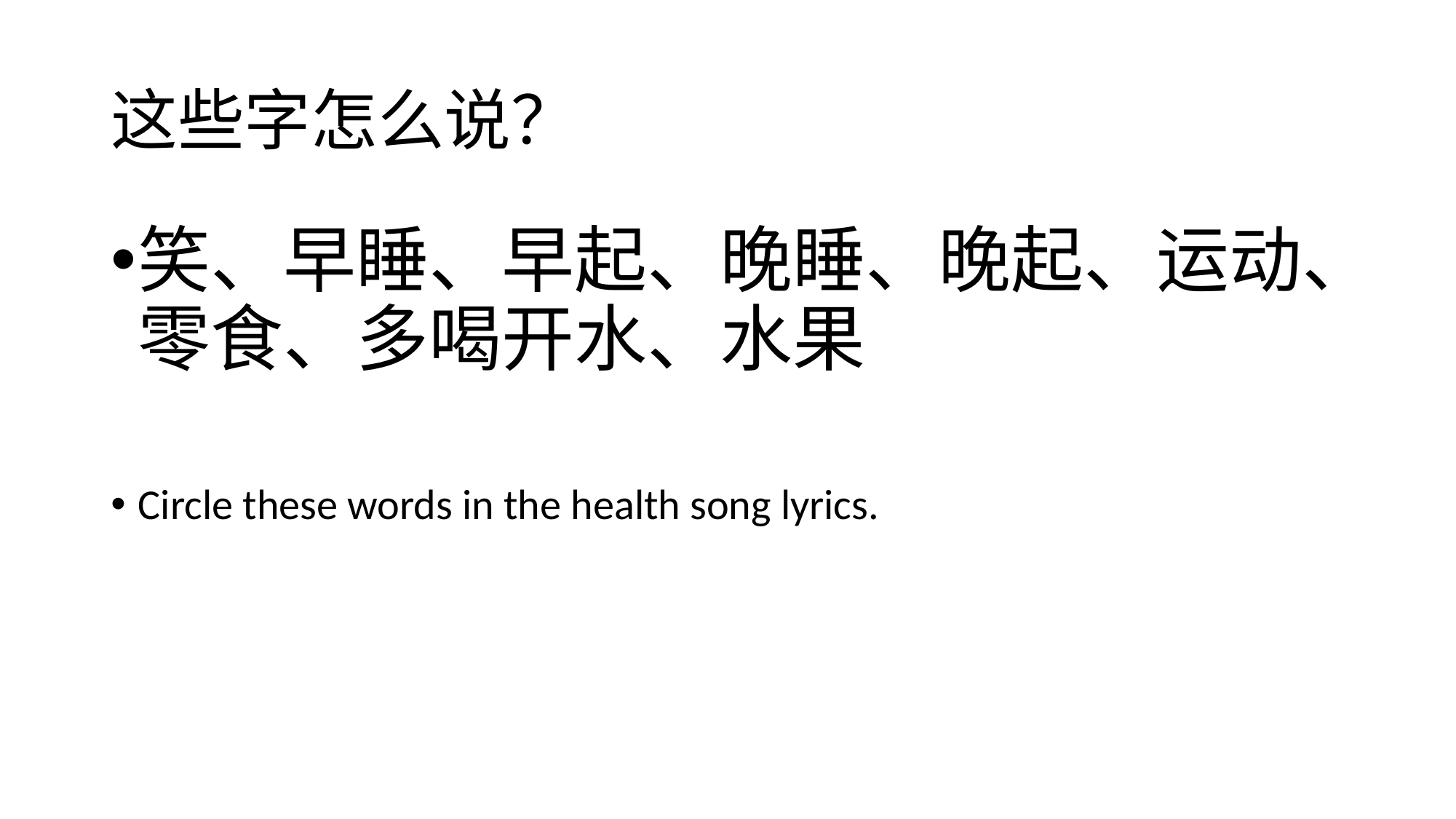

# 这些字怎么说？
笑、早睡、早起、晚睡、晚起、运动、零食、多喝开水、水果
Circle these words in the health song lyrics.